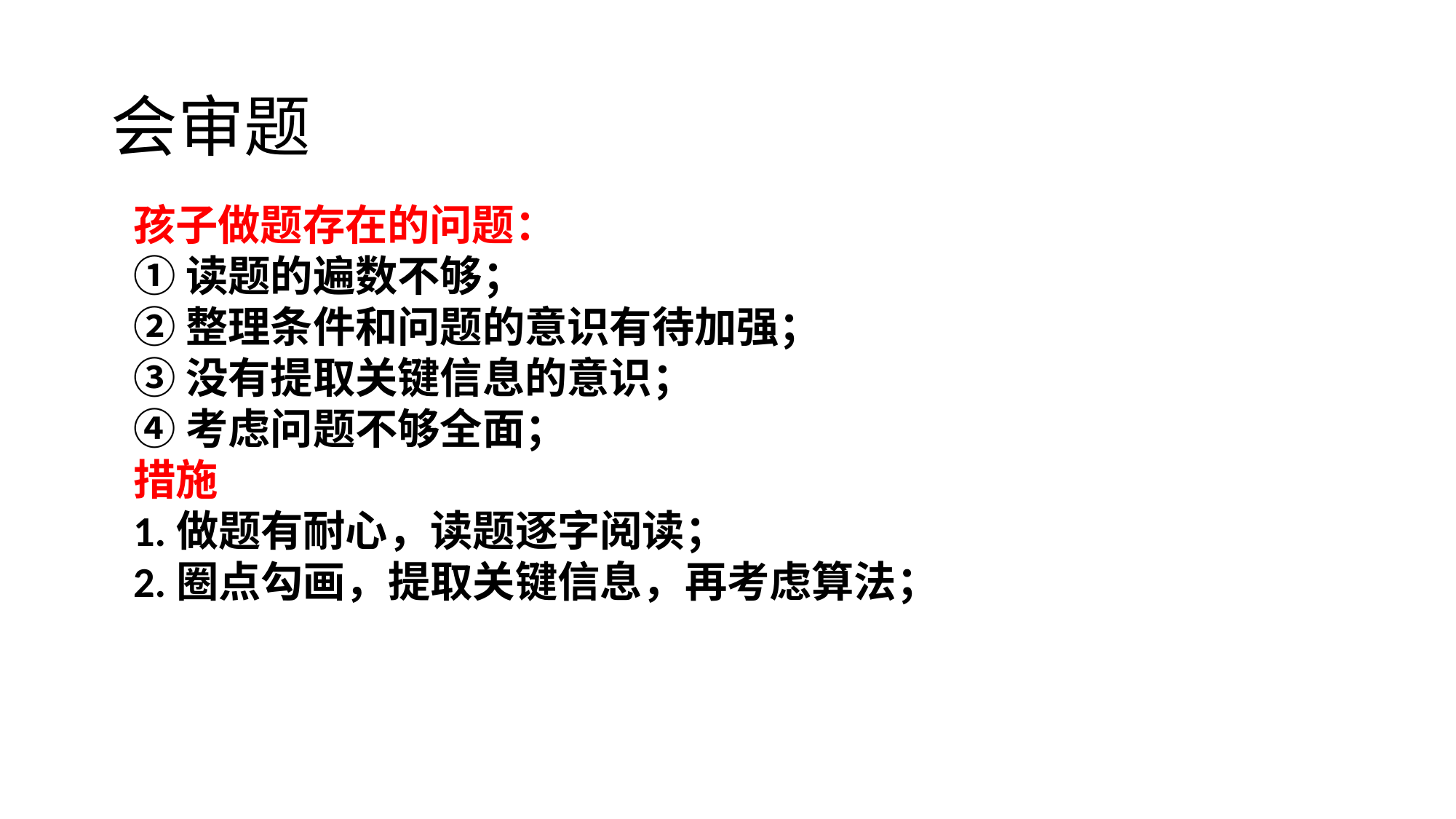

# 会审题
孩子做题存在的问题：
①读题的遍数不够；
②整理条件和问题的意识有待加强；
③没有提取关键信息的意识；
④考虑问题不够全面；
措施
1.做题有耐心，读题逐字阅读；
2.圈点勾画，提取关键信息，再考虑算法；